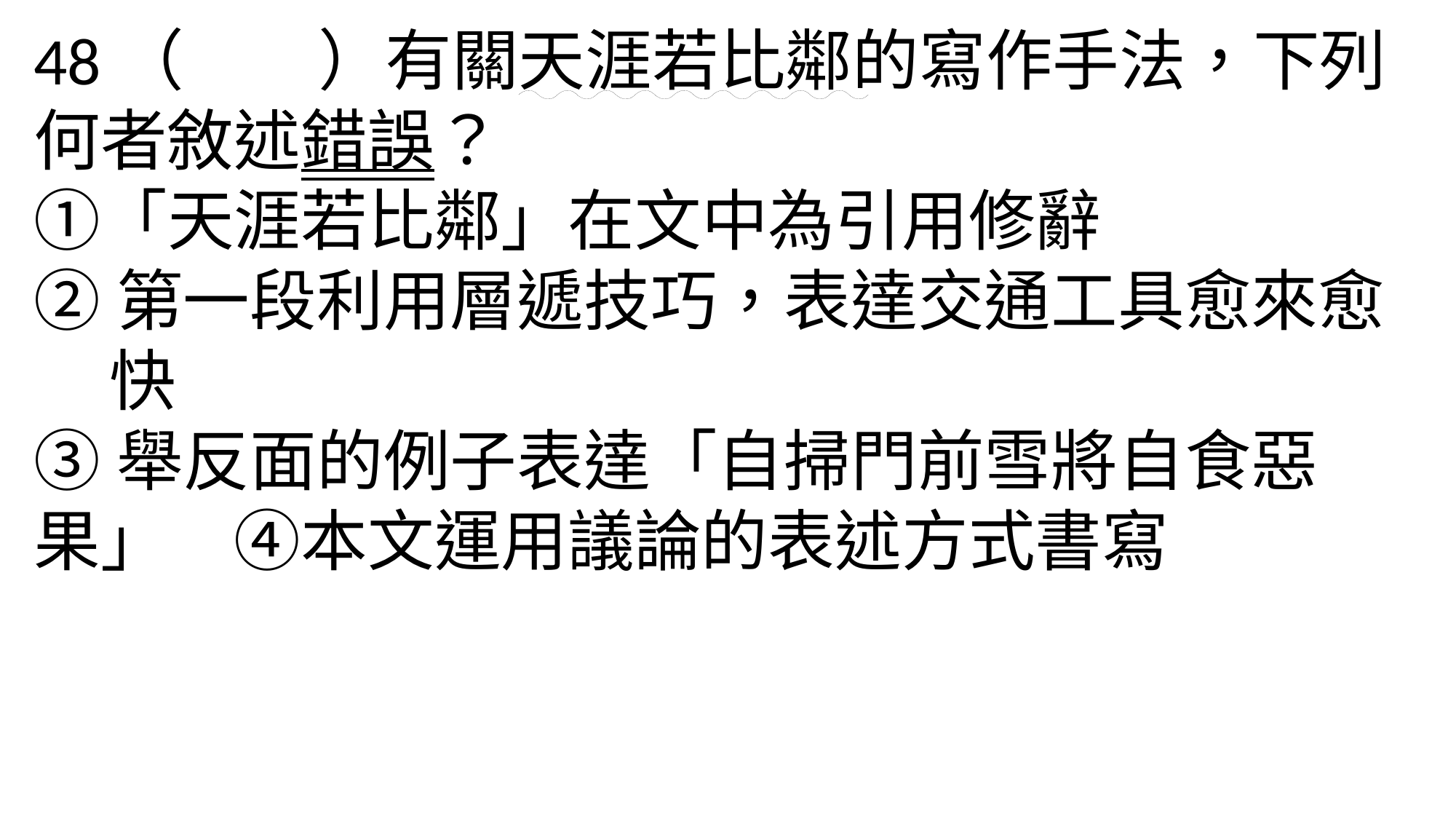

48（         ）有關天涯若比鄰的寫作手法，下列何者敘述錯誤？　
①「天涯若比鄰」在文中為引用修辭
②第一段利用層遞技巧，表達交通工具愈來愈
    快
③舉反面的例子表達「自掃門前雪將自食惡果」　④本文運用議論的表述方式書寫